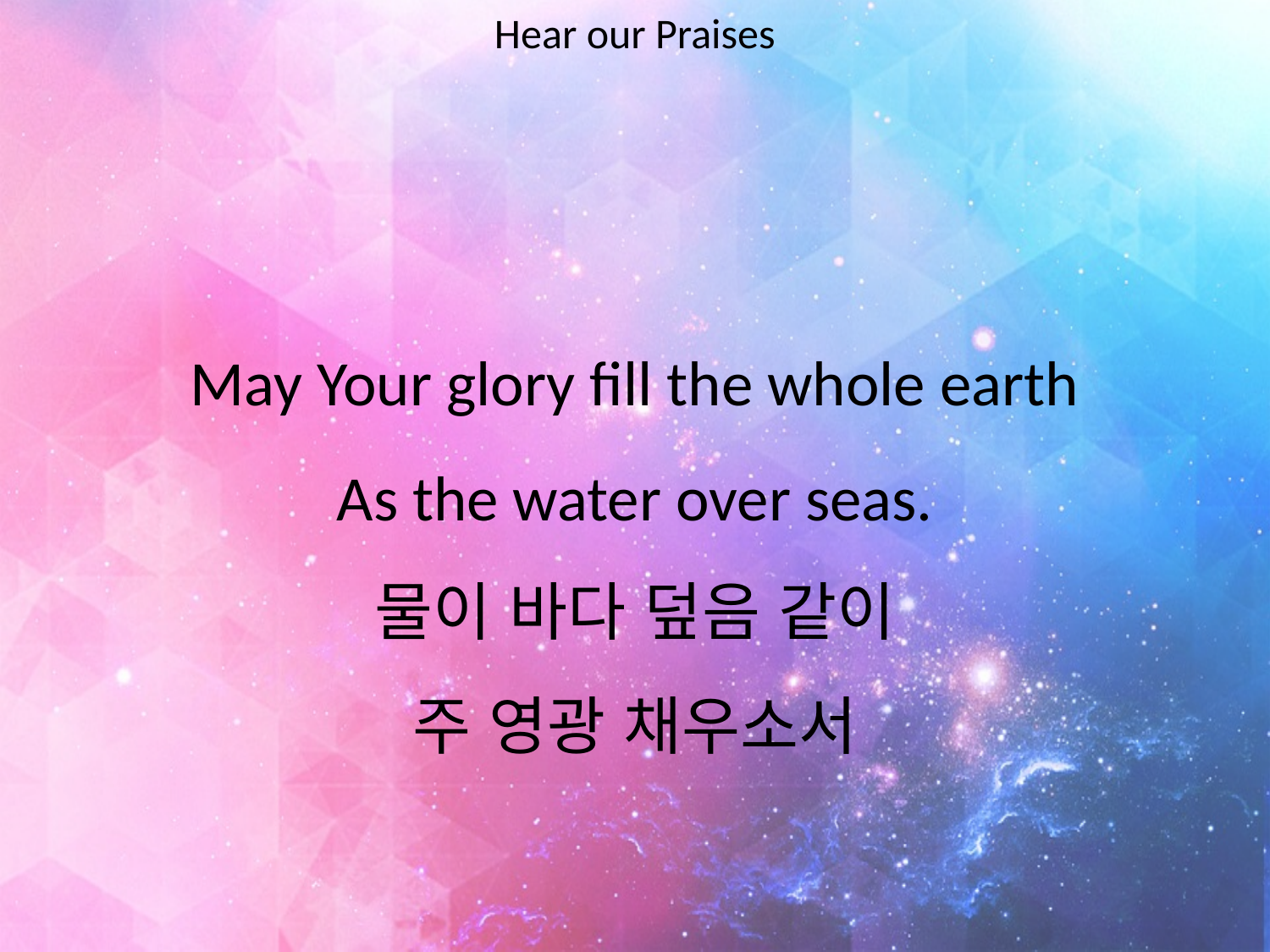

Hear our Praises
#
May Your glory fill the whole earth
As the water over seas.
물이 바다 덮음 같이
주 영광 채우소서